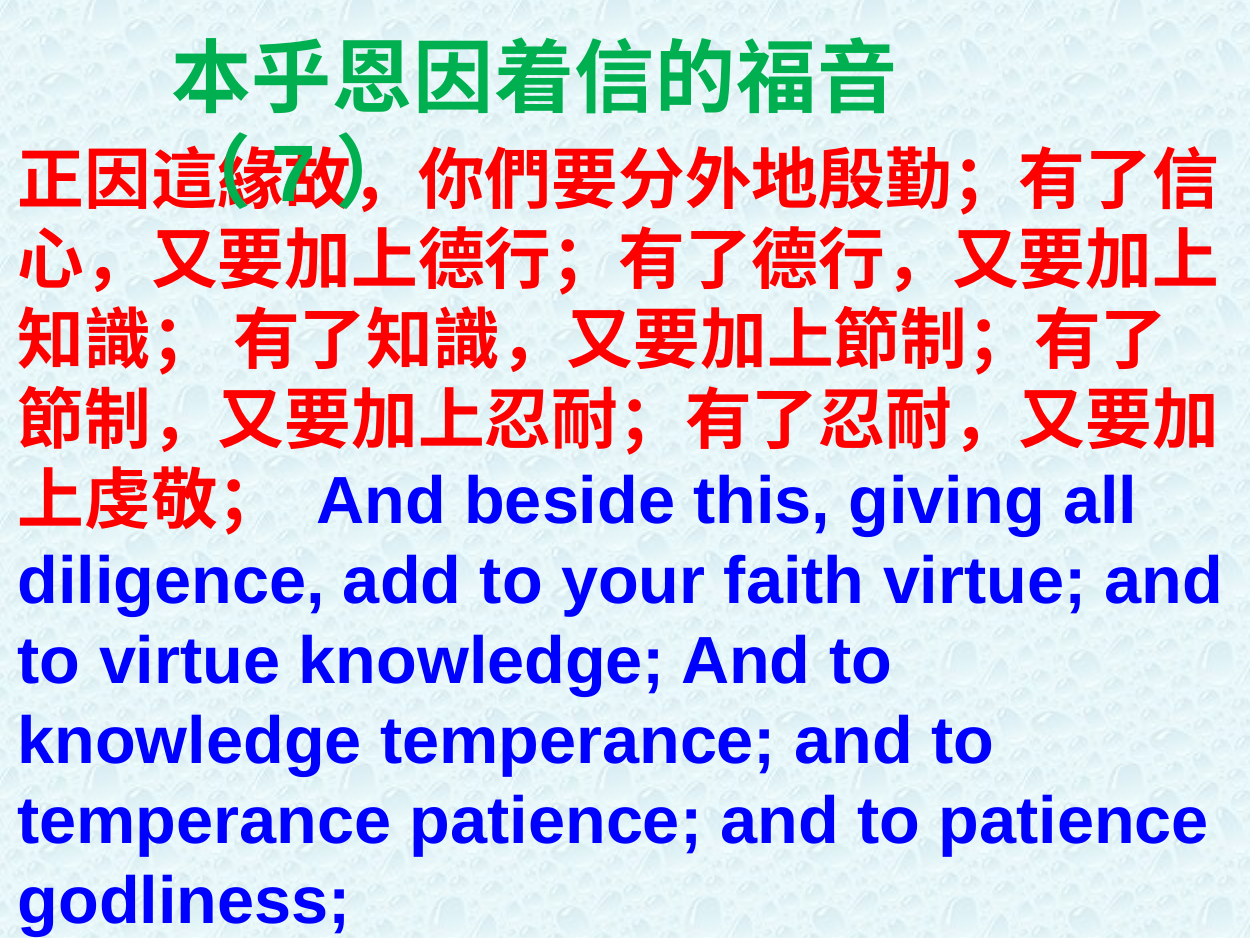

本乎恩因着信的福音（7）
正因這緣故，你們要分外地殷勤；有了信心，又要加上德行；有了德行，又要加上知識； 有了知識，又要加上節制；有了節制，又要加上忍耐；有了忍耐，又要加上虔敬； And beside this, giving all diligence, add to your faith virtue; and to virtue knowledge; And to knowledge temperance; and to temperance patience; and to patience godliness;